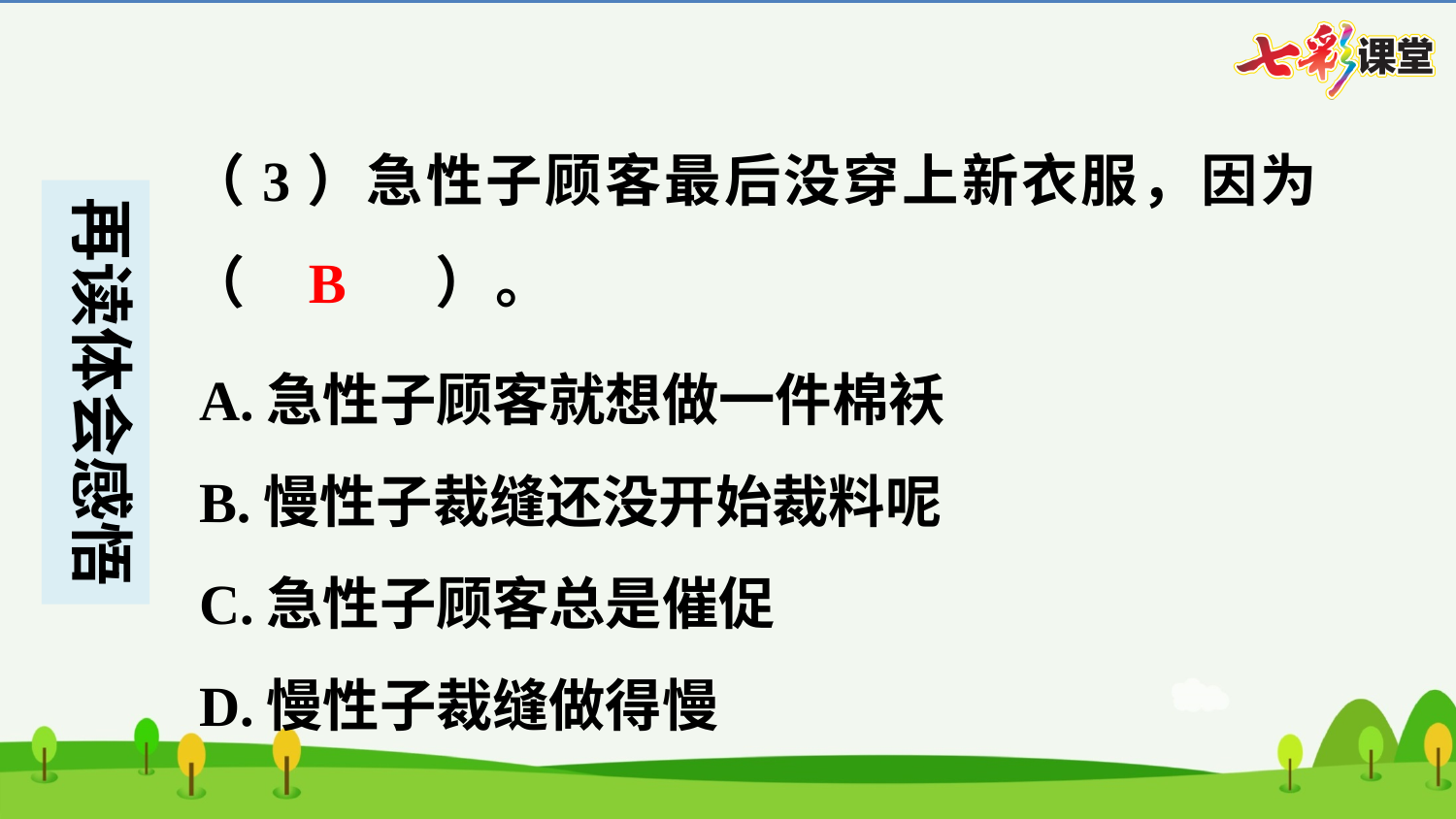

（3）急性子顾客最后没穿上新衣服，因为（　B　）。
B
| A.急性子顾客就想做一件棉袄 |
| --- |
| B.慢性子裁缝还没开始裁料呢 |
| C.急性子顾客总是催促 |
| D.慢性子裁缝做得慢 |